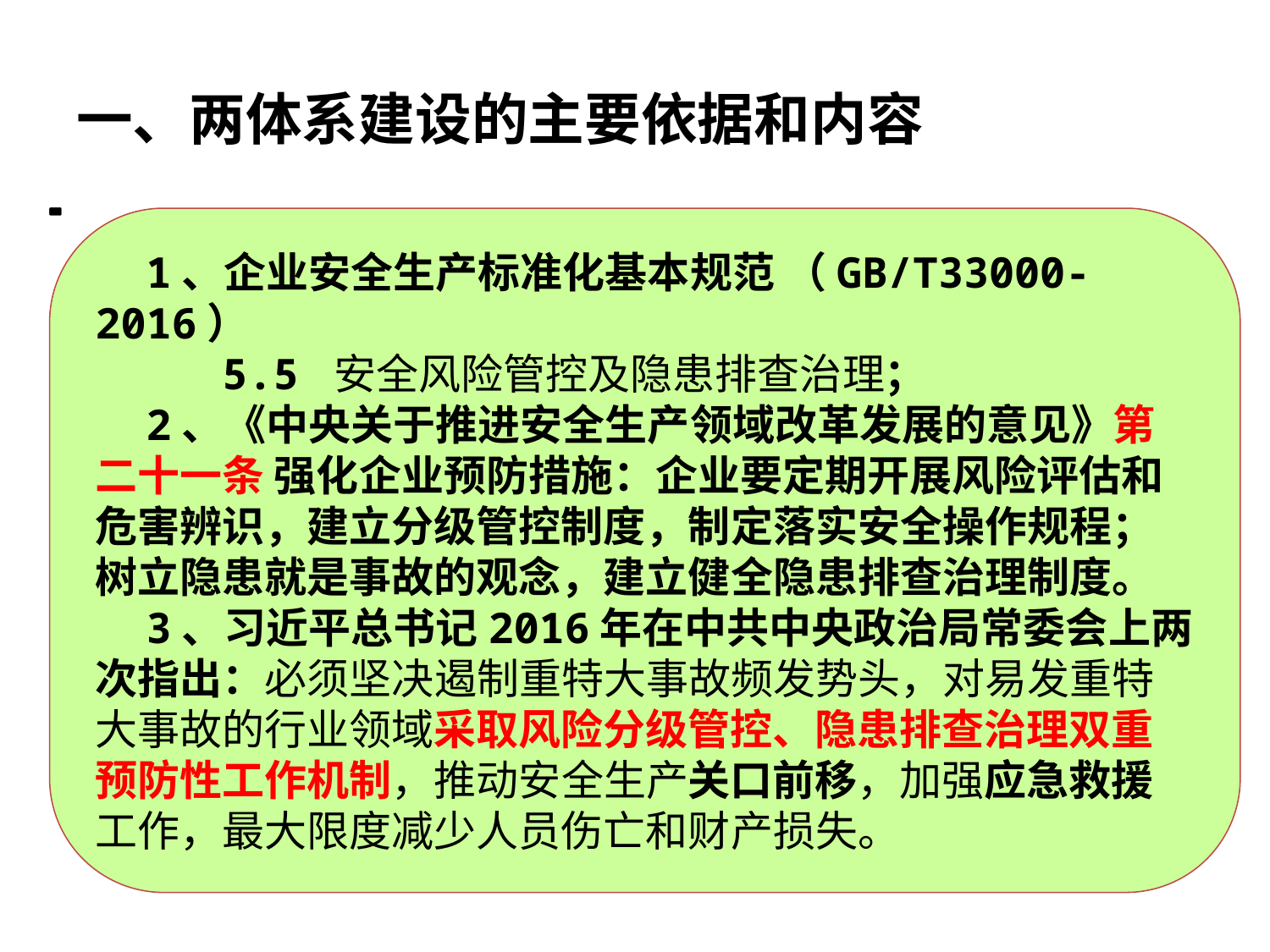

# 一、两体系建设的主要依据和内容

  1、企业安全生产标准化基本规范 （GB/T33000-2016）
     5.5 安全风险管控及隐患排查治理；
  2、《中央关于推进安全生产领域改革发展的意见》第二十一条 强化企业预防措施：企业要定期开展风险评估和危害辨识，建立分级管控制度，制定落实安全操作规程；树立隐患就是事故的观念，建立健全隐患排查治理制度。
  3、习近平总书记2016年在中共中央政治局常委会上两次指出：必须坚决遏制重特大事故频发势头，对易发重特大事故的行业领域采取风险分级管控、隐患排查治理双重预防性工作机制，推动安全生产关口前移，加强应急救援工作，最大限度减少人员伤亡和财产损失。
2017年11月 莱芜